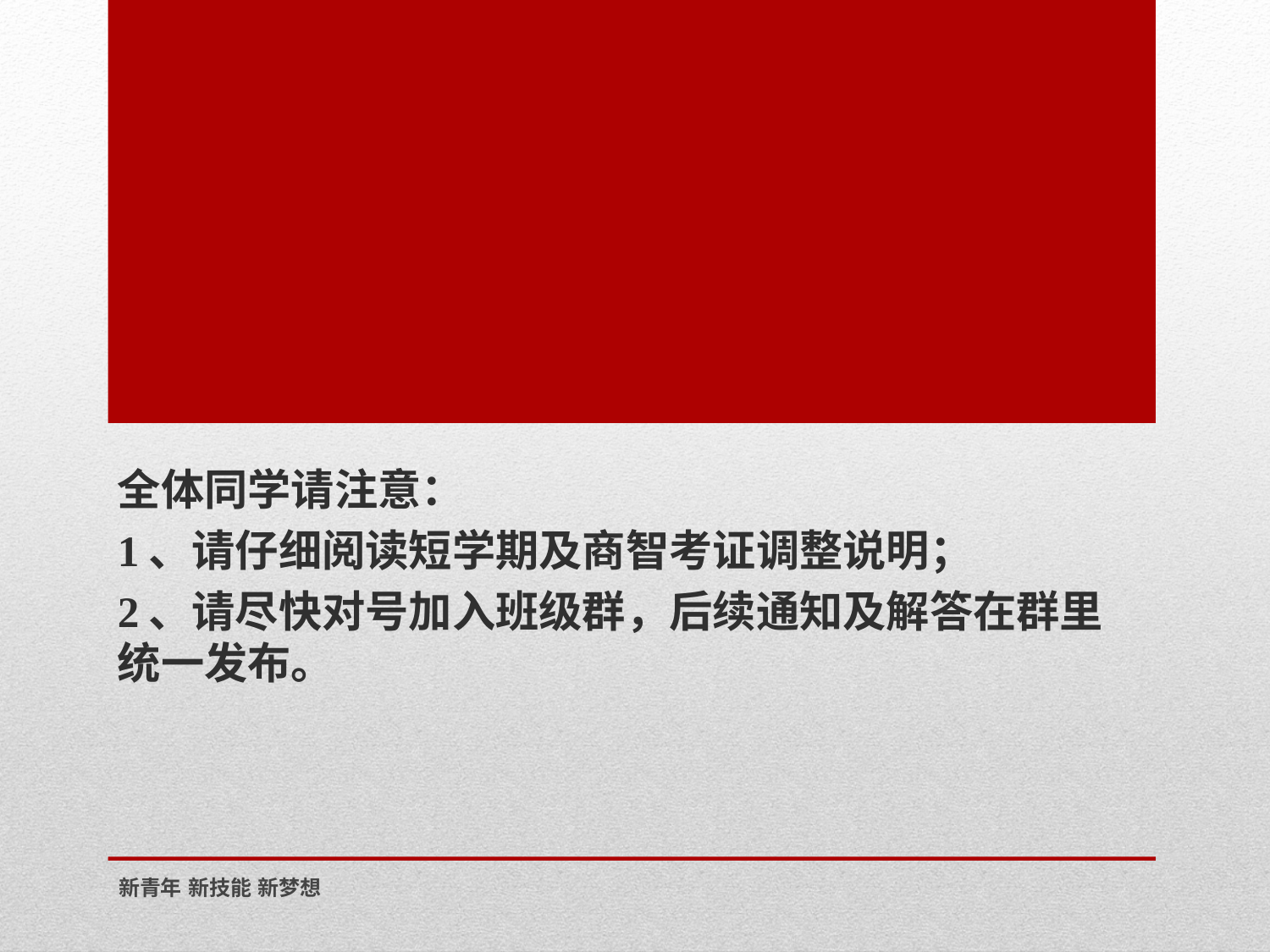

全体同学请注意：
1、请仔细阅读短学期及商智考证调整说明；
2、请尽快对号加入班级群，后续通知及解答在群里统一发布。
新青年 新技能 新梦想